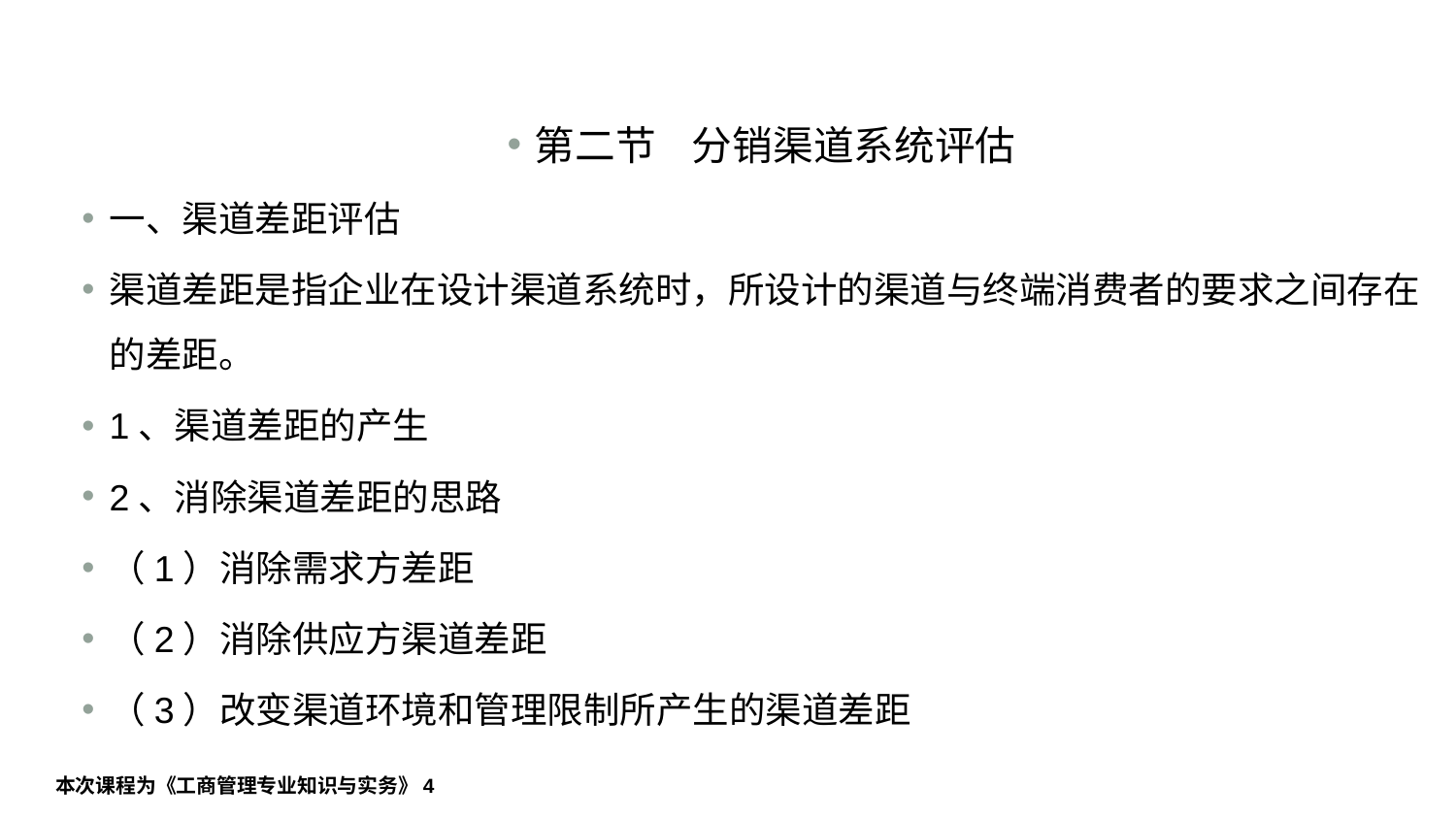

#
第二节    分销渠道系统评估
一、渠道差距评估
渠道差距是指企业在设计渠道系统时，所设计的渠道与终端消费者的要求之间存在的差距。
1、渠道差距的产生
2、消除渠道差距的思路
（1）消除需求方差距
（2）消除供应方渠道差距
（3）改变渠道环境和管理限制所产生的渠道差距